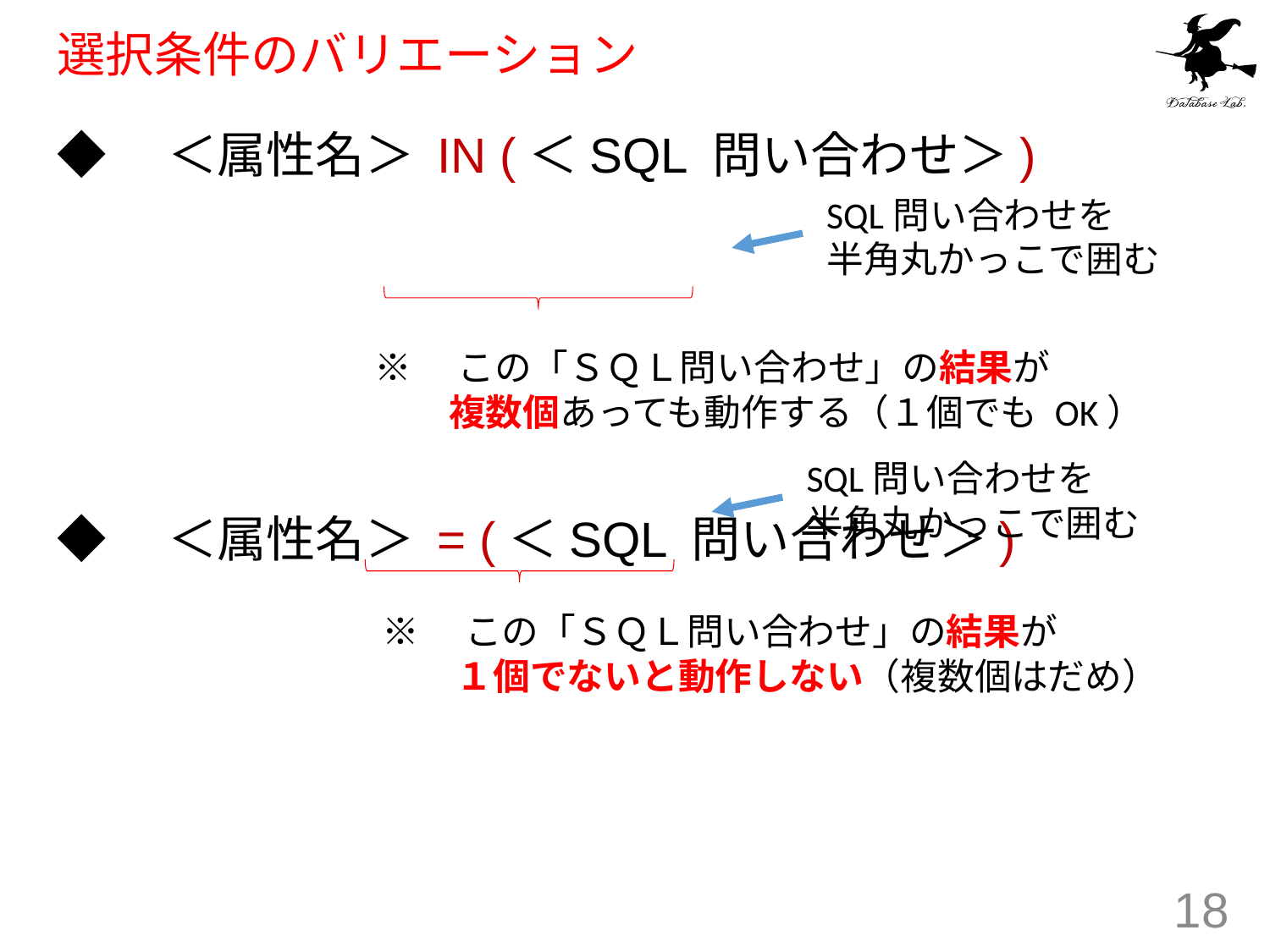

# 選択条件のバリエーション
◆　＜属性名＞ IN (＜SQL 問い合わせ＞)

◆　＜属性名＞ = (＜SQL 問い合わせ＞)

SQL問い合わせを
半角丸かっこで囲む
※　この「ＳＱＬ問い合わせ」の結果が
　　複数個あっても動作する（１個でも OK）

SQL問い合わせを
半角丸かっこで囲む
※　この「ＳＱＬ問い合わせ」の結果が
　　１個でないと動作しない（複数個はだめ）
18